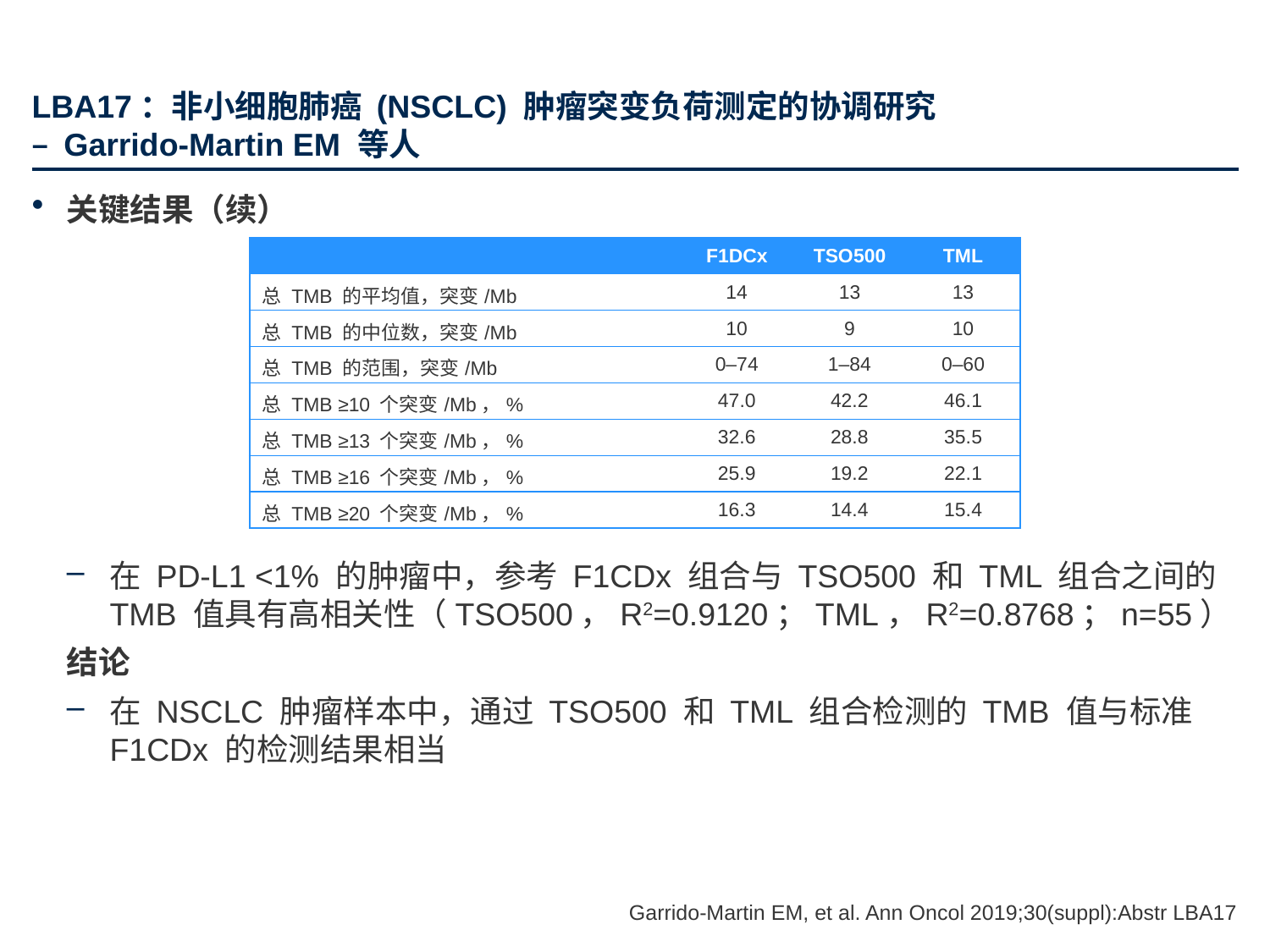

# LBA17：非小细胞肺癌 (NSCLC) 肿瘤突变负荷测定的协调研究 – Garrido-Martin EM 等人
关键结果（续）
在 PD-L1 <1% 的肿瘤中，参考 F1CDx 组合与 TSO500 和 TML 组合之间的 TMB 值具有高相关性（TSO500，R2=0.9120；TML，R2=0.8768；n=55）
结论
在 NSCLC 肿瘤样本中，通过 TSO500 和 TML 组合检测的 TMB 值与标准 F1CDx 的检测结果相当
|  | F1DCx | TSO500 | TML |
| --- | --- | --- | --- |
| 总 TMB 的平均值，突变/Mb | 14 | 13 | 13 |
| 总 TMB 的中位数，突变/Mb | 10 | 9 | 10 |
| 总 TMB 的范围，突变/Mb | 0–74 | 1–84 | 0–60 |
| 总 TMB ≥10 个突变/Mb，% | 47.0 | 42.2 | 46.1 |
| 总 TMB ≥13 个突变/Mb，% | 32.6 | 28.8 | 35.5 |
| 总 TMB ≥16 个突变/Mb，% | 25.9 | 19.2 | 22.1 |
| 总 TMB ≥20 个突变/Mb，% | 16.3 | 14.4 | 15.4 |
Garrido-Martin EM, et al. Ann Oncol 2019;30(suppl):Abstr LBA17